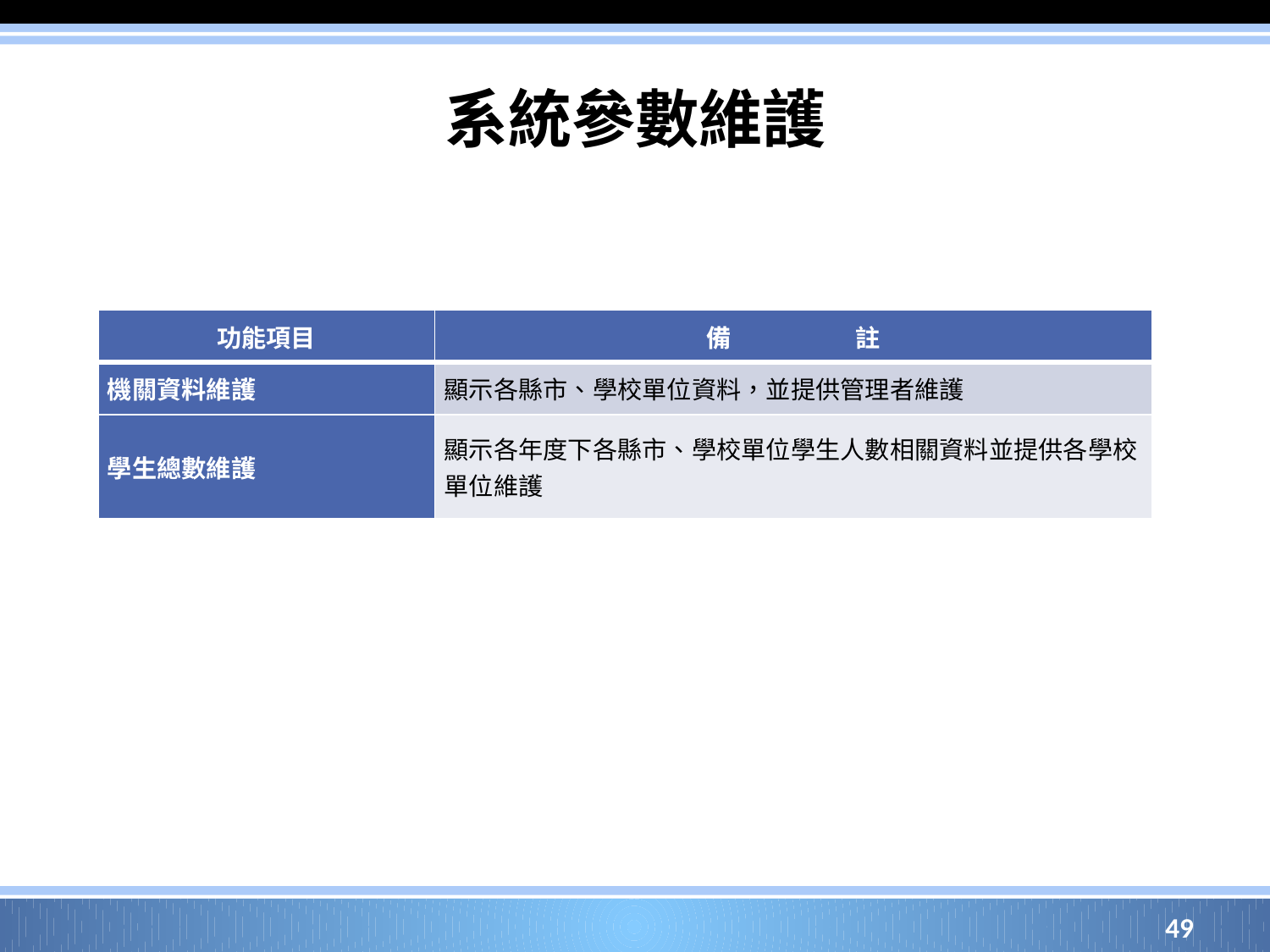

# 系統參數維護
| 功能項目 | 備　　　　　註 |
| --- | --- |
| 機關資料維護 | 顯示各縣市、學校單位資料，並提供管理者維護 |
| 學生總數維護 | 顯示各年度下各縣市、學校單位學生人數相關資料並提供各學校單位維護 |
49